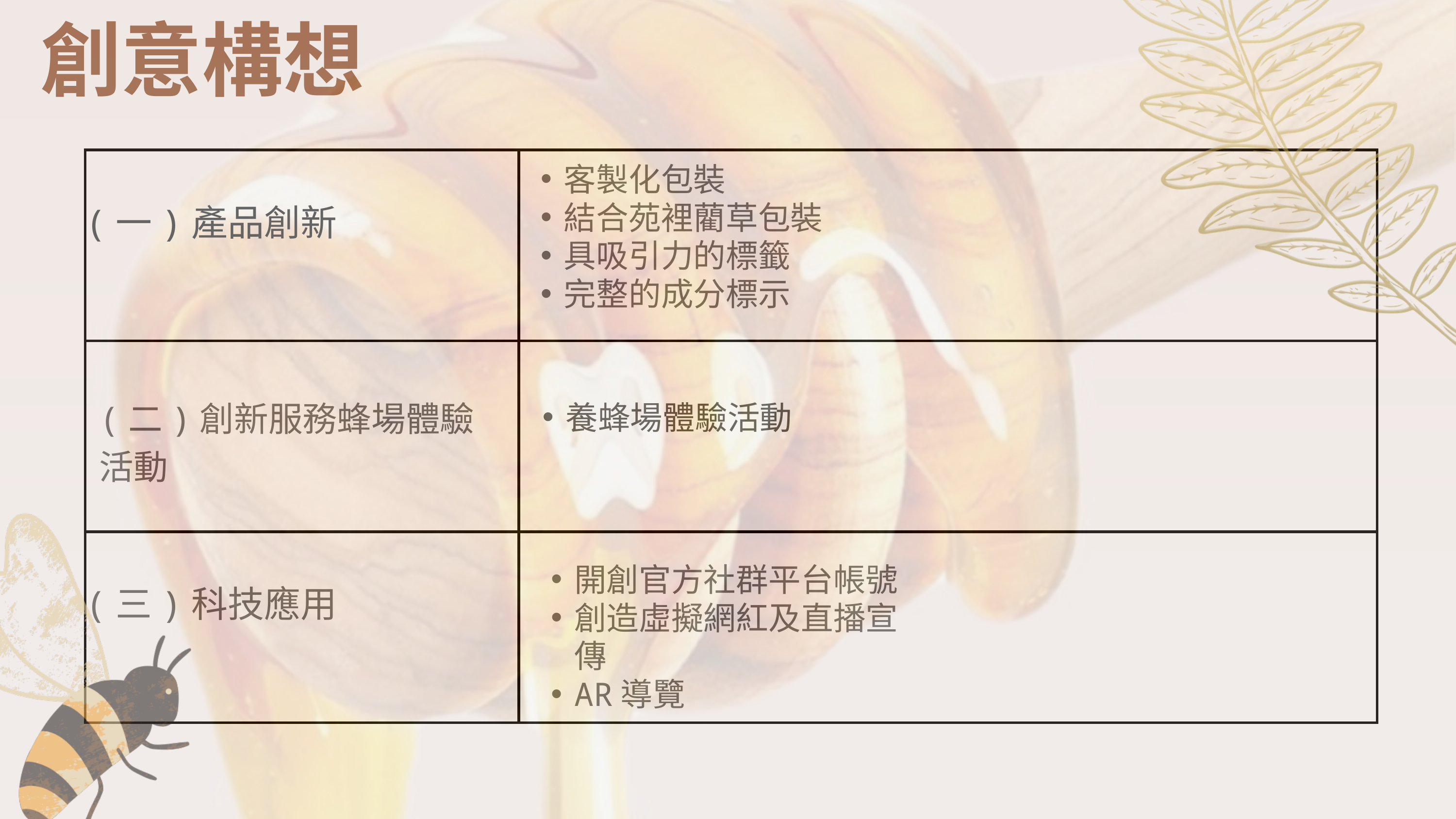

創意構想
|  |  |
| --- | --- |
|  |  |
|  |  |
客製化包裝
結合苑裡藺草包裝
具吸引力的標籤
完整的成分標示
(一)產品創新
(二)創新服務蜂場體驗活動

養蜂場體驗活動

開創官方社群平台帳號
創造虛擬網紅及直播宣傳
AR導覽
(三)科技應用